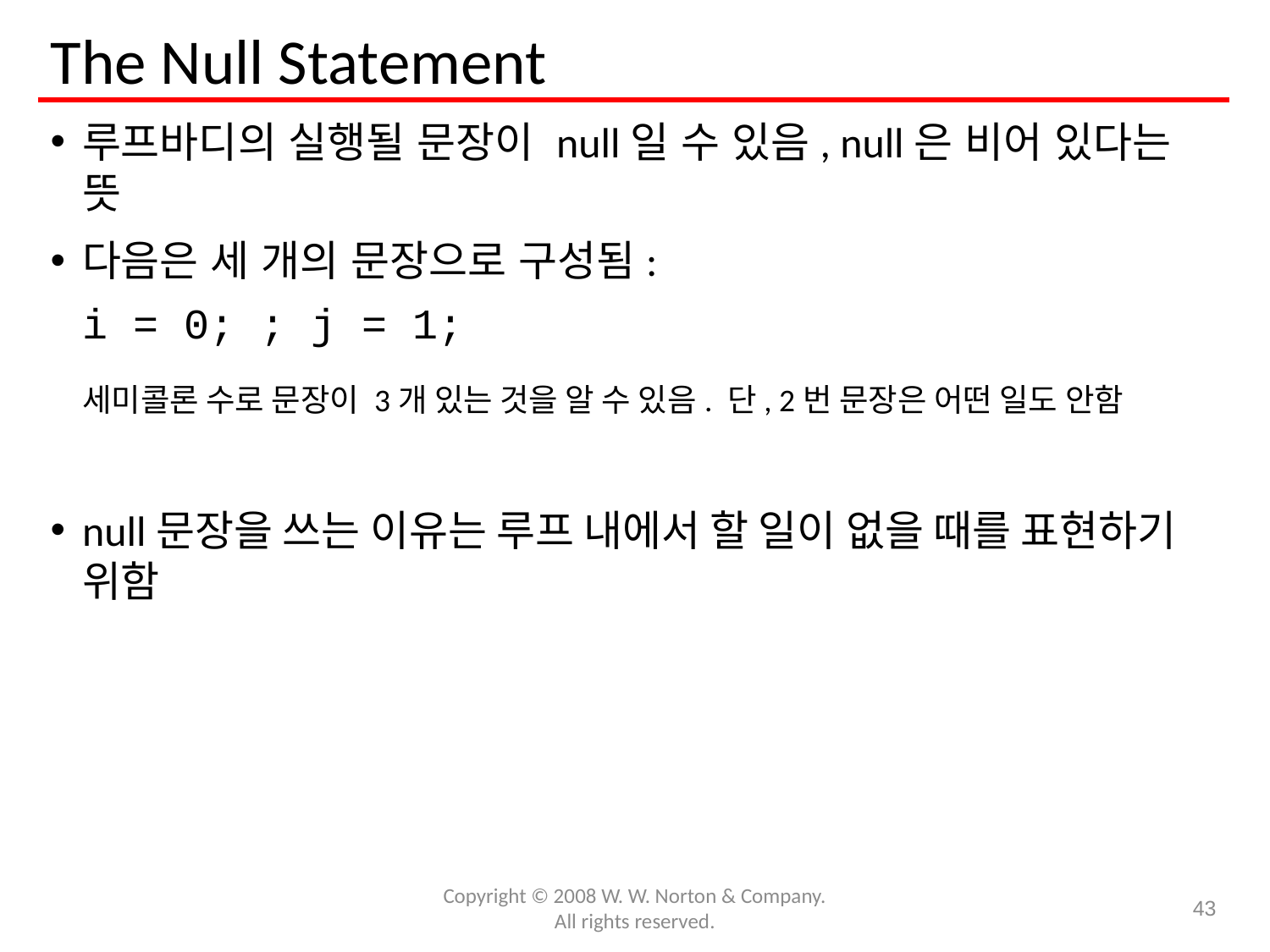

# The Null Statement
루프바디의 실행될 문장이 null일 수 있음, null은 비어 있다는 뜻
다음은 세 개의 문장으로 구성됨:
	i = 0; ; j = 1;
세미콜론 수로 문장이 3개 있는 것을 알 수 있음. 단, 2번 문장은 어떤 일도 안함

null문장을 쓰는 이유는 루프 내에서 할 일이 없을 때를 표현하기 위함

Copyright © 2008 W. W. Norton & Company.
All rights reserved.
43